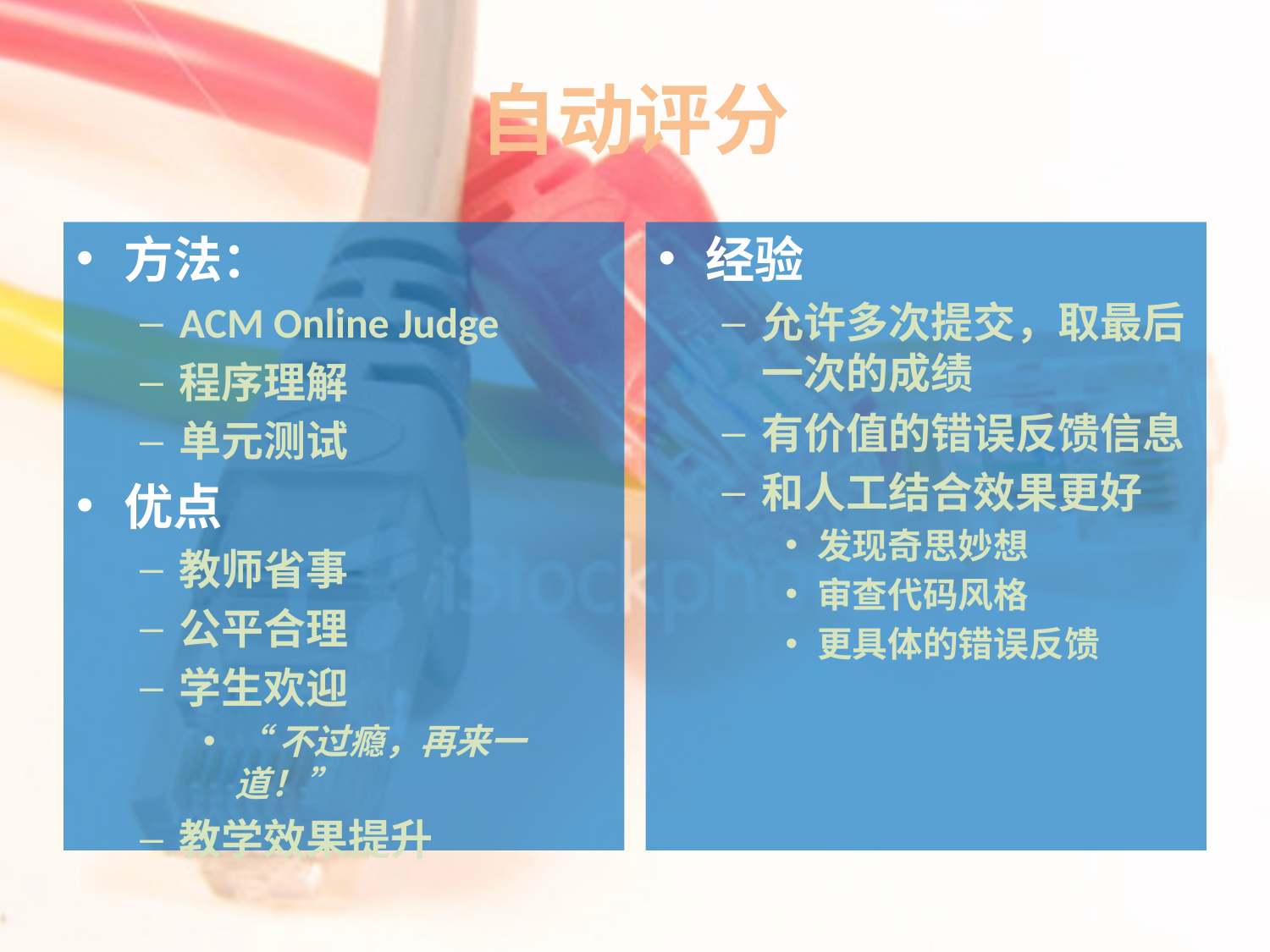

# 自动评分
方法：
ACM Online Judge
程序理解
单元测试
优点
教师省事
公平合理
学生欢迎
“不过瘾，再来一道！”
教学效果提升
经验
允许多次提交，取最后一次的成绩
有价值的错误反馈信息
和人工结合效果更好
发现奇思妙想
审查代码风格
更具体的错误反馈